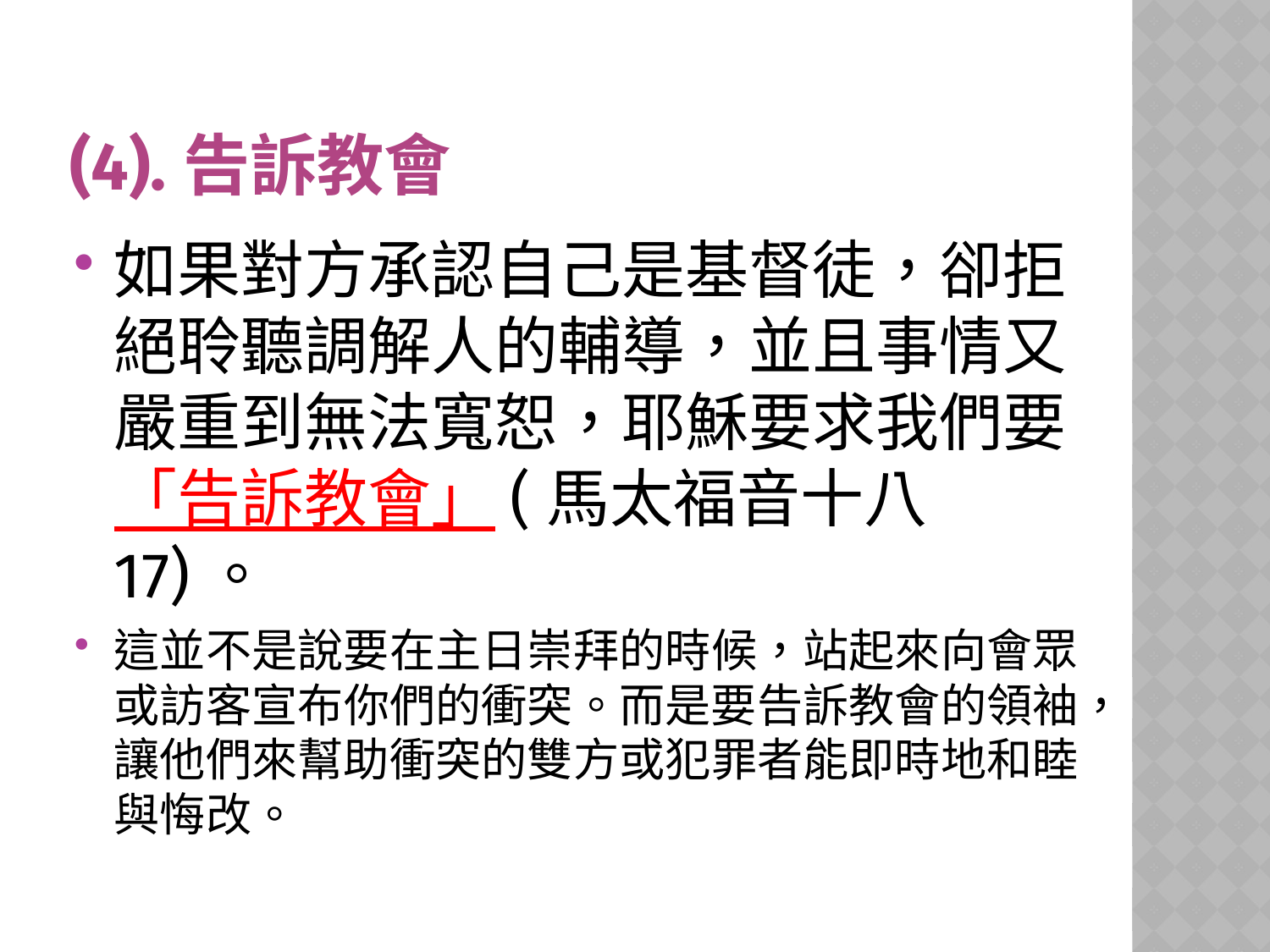

# (4).告訴教會
如果對方承認自己是基督徒，卻拒絕聆聽調解人的輔導，並且事情又嚴重到無法寬恕，耶穌要求我們要「告訴教會」(馬太福音十八17)。
這並不是說要在主日崇拜的時候，站起來向會眾或訪客宣布你們的衝突。而是要告訴教會的領袖，讓他們來幫助衝突的雙方或犯罪者能即時地和睦與悔改。